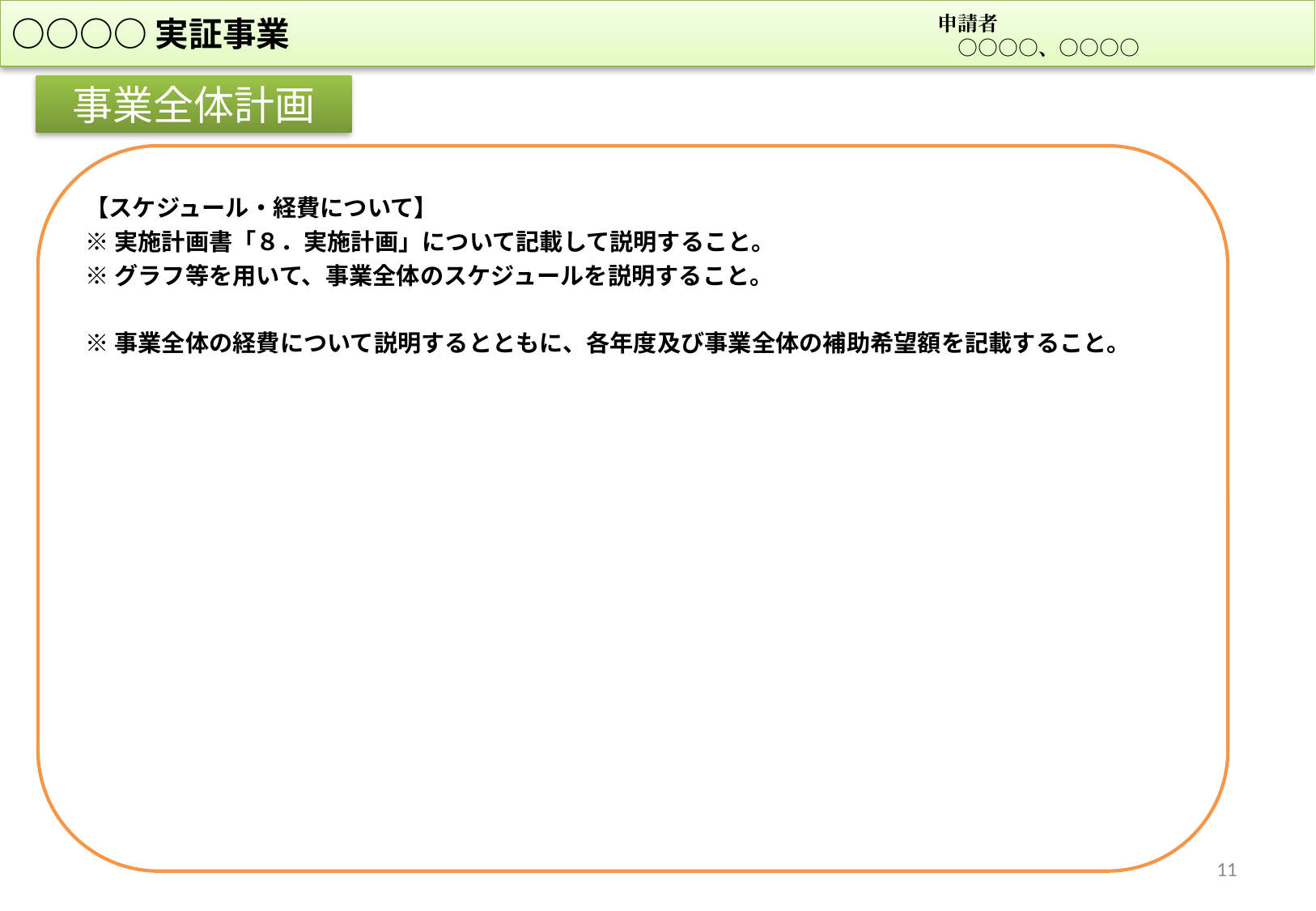

○○○○実証事業
申請者
　○○○○、○○○○
事業全体計画
【スケジュール・経費について】
※実施計画書「８．実施計画」について記載して説明すること。
※グラフ等を用いて、事業全体のスケジュールを説明すること。

※事業全体の経費について説明するとともに、各年度及び事業全体の補助希望額を記載すること。

11